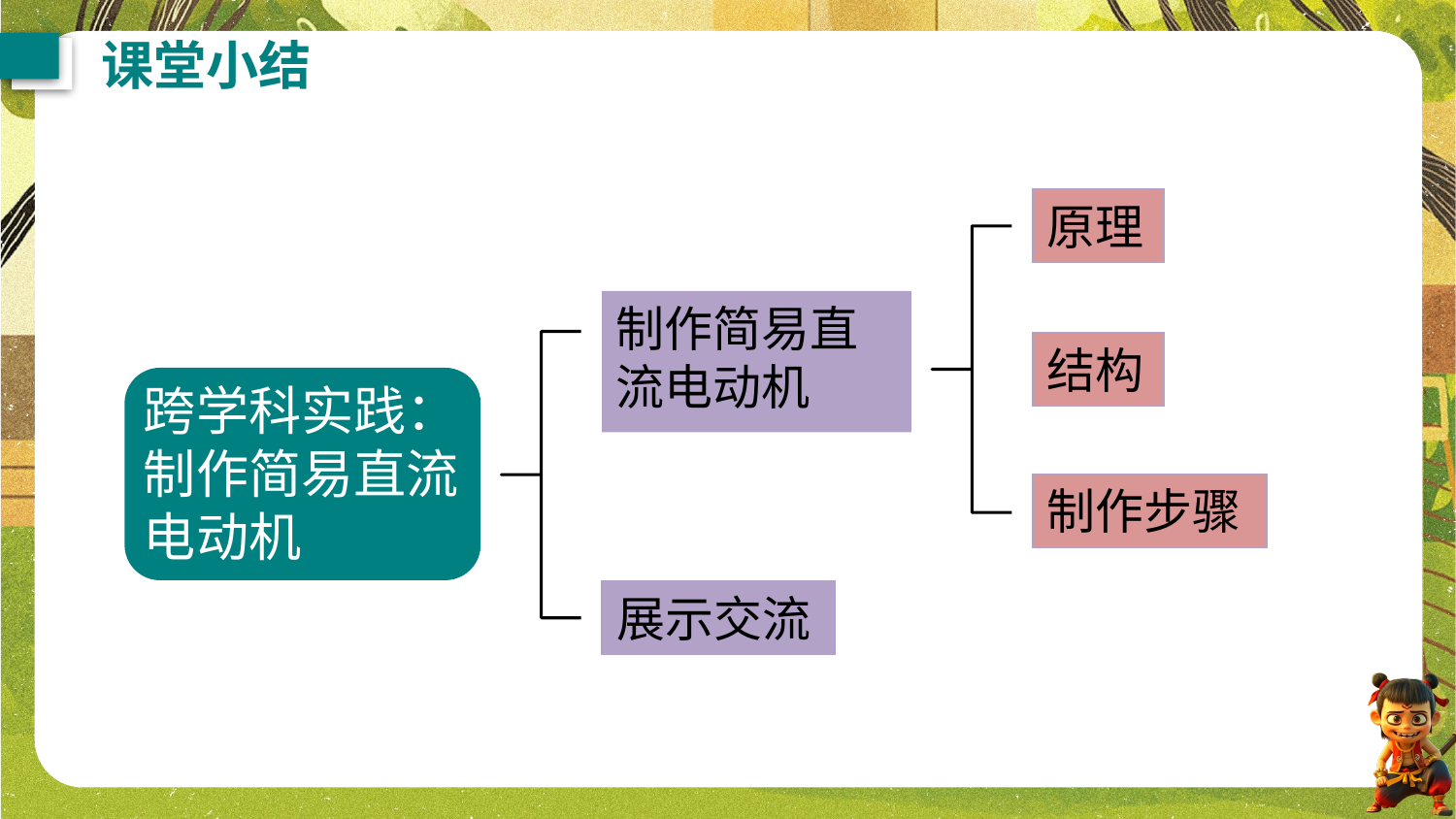

课堂小结

原理

制作简易直流电动机

结构
跨学科实践：制作简易直流电动机
制作步骤
展示交流